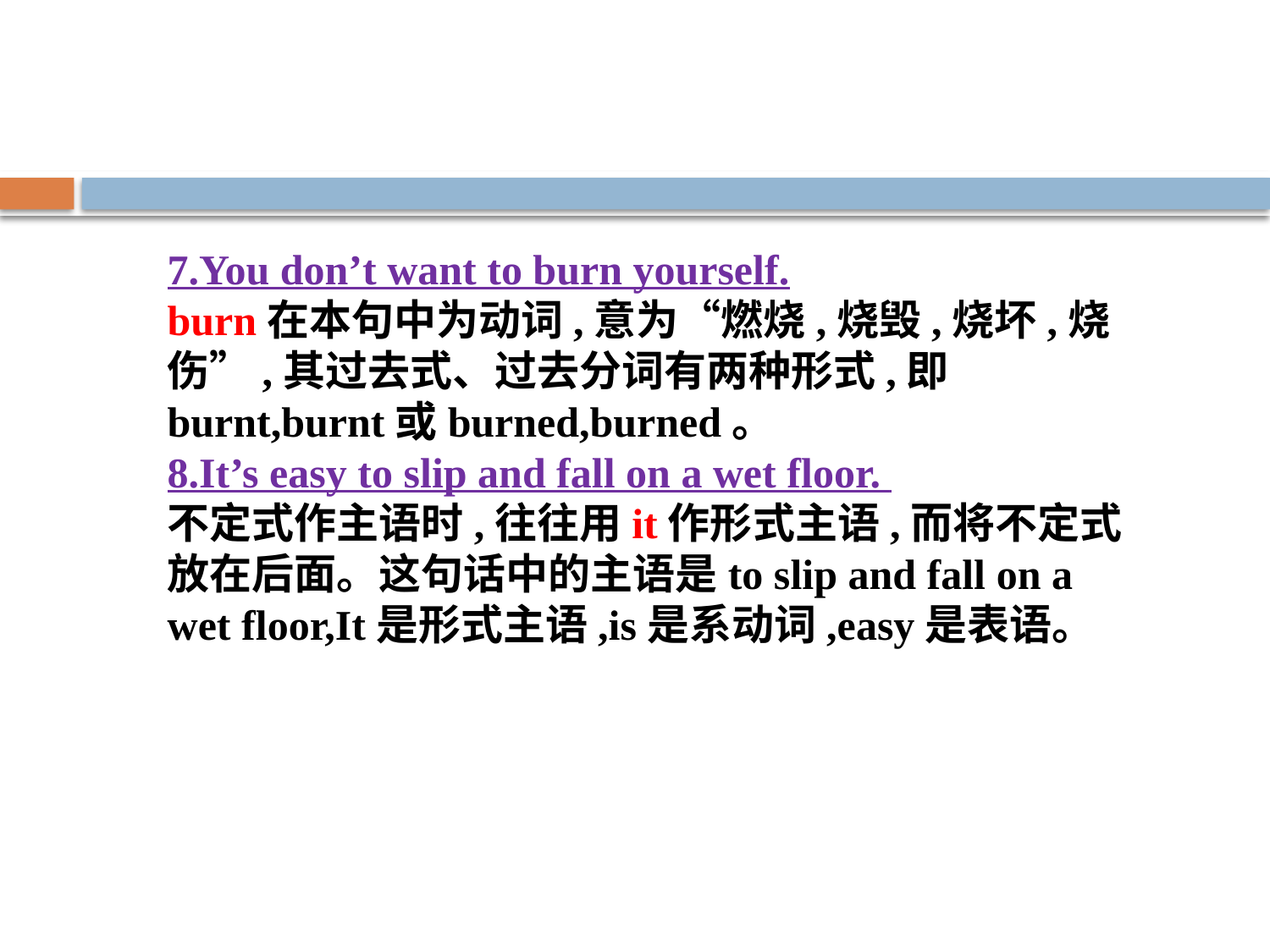

7.You don’t want to burn yourself.
burn在本句中为动词,意为“燃烧,烧毁,烧坏,烧伤”,其过去式、过去分词有两种形式,即burnt,burnt或burned,burned。
8.It’s easy to slip and fall on a wet floor.
不定式作主语时,往往用it作形式主语,而将不定式放在后面。这句话中的主语是to slip and fall on a wet floor,It是形式主语,is是系动词,easy是表语。